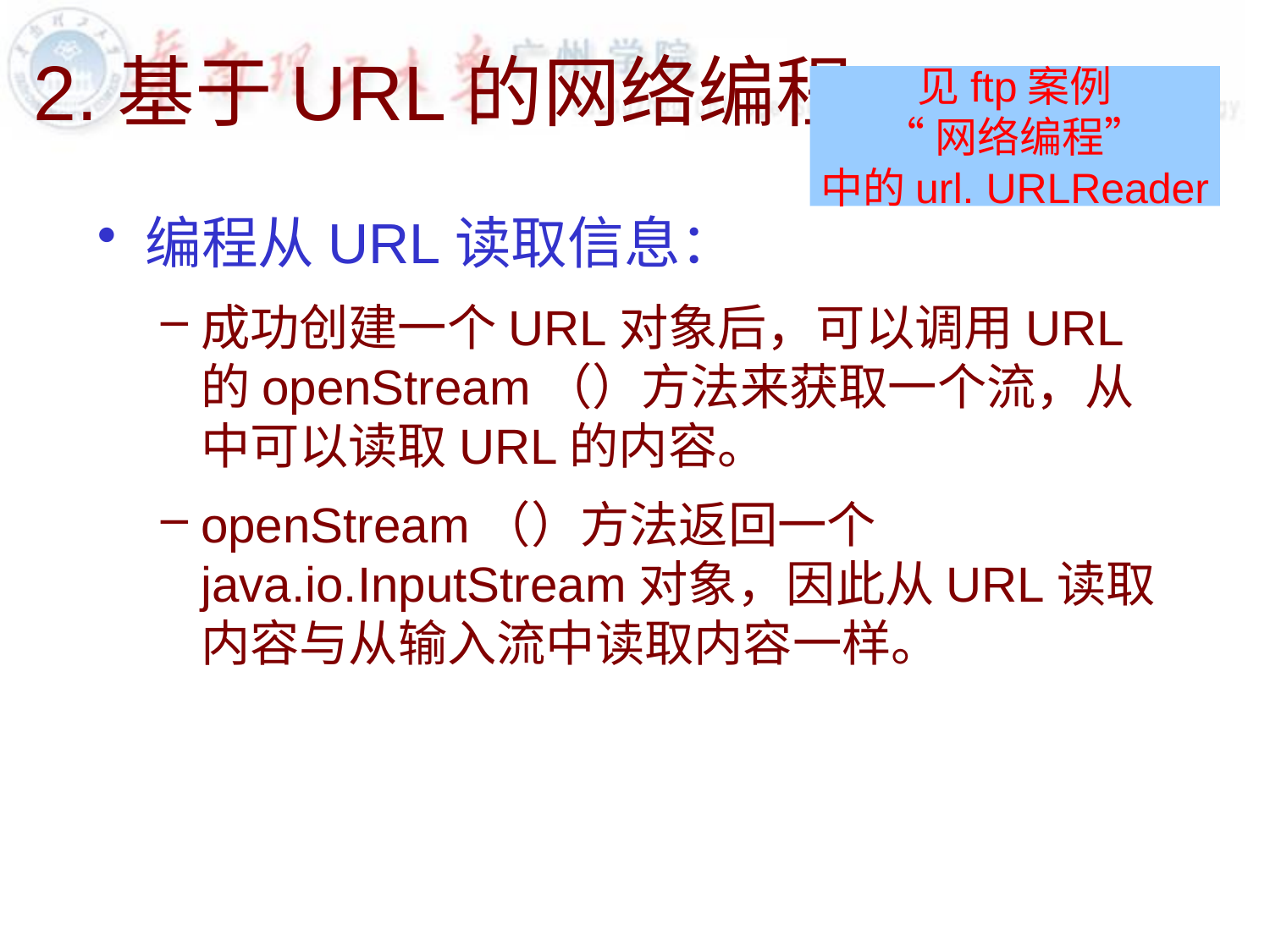

# 2.基于URL的网络编程
见ftp案例
“网络编程”
中的url. URLReader
编程从URL读取信息：
成功创建一个URL对象后，可以调用URL的openStream（）方法来获取一个流，从中可以读取URL的内容。
openStream（）方法返回一个java.io.InputStream对象，因此从URL读取内容与从输入流中读取内容一样。